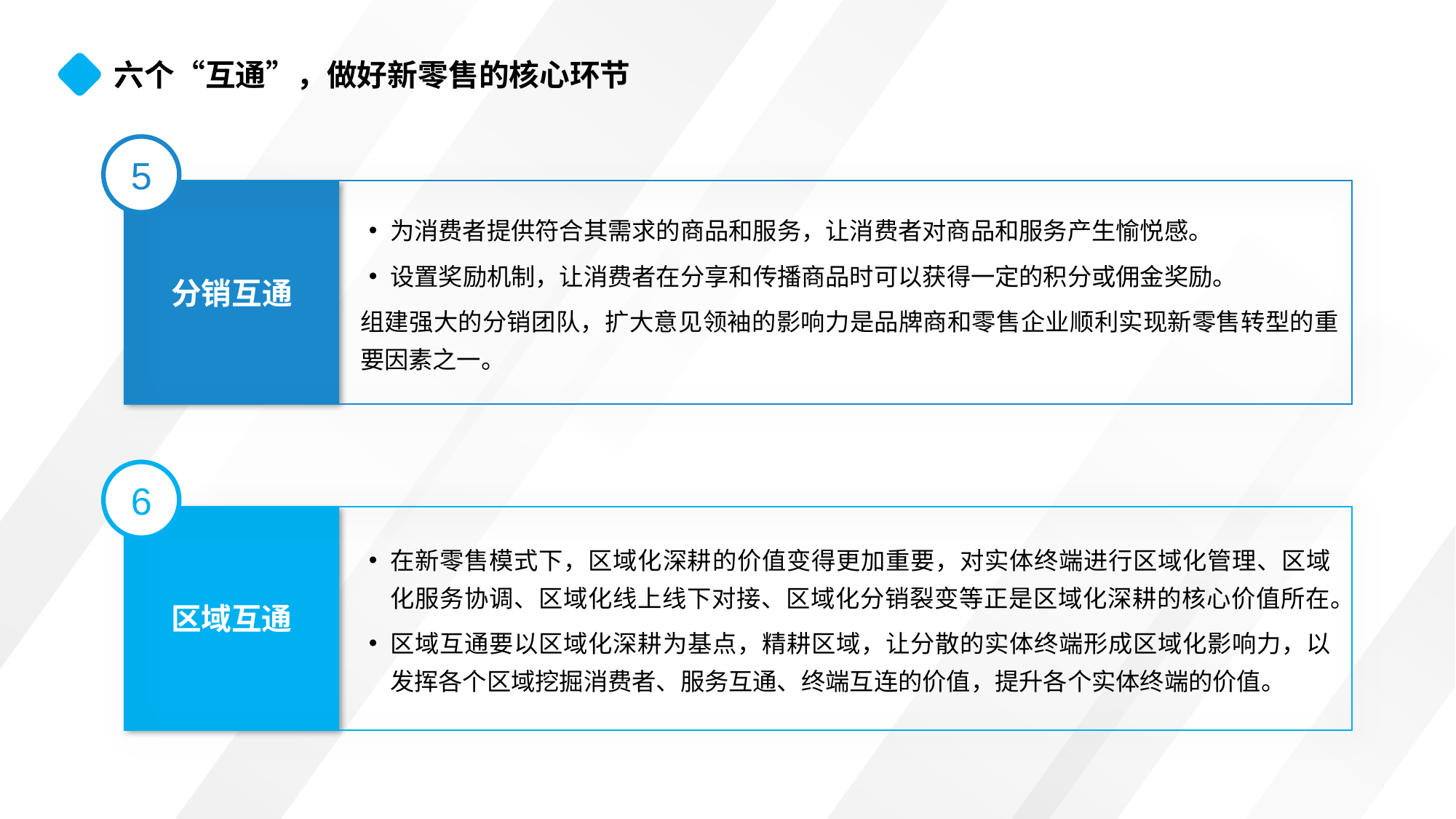

六个“互通”，做好新零售的核心环节

5

分销互通
为消费者提供符合其需求的商品和服务，让消费者对商品和服务产生愉悦感。
设置奖励机制，让消费者在分享和传播商品时可以获得一定的积分或佣金奖励。
组建强大的分销团队，扩大意见领袖的影响力是品牌商和零售企业顺利实现新零售转型的重要因素之一。
6

区域互通

在新零售模式下，区域化深耕的价值变得更加重要，对实体终端进行区域化管理、区域化服务协调、区域化线上线下对接、区域化分销裂变等正是区域化深耕的核心价值所在。
区域互通要以区域化深耕为基点，精耕区域，让分散的实体终端形成区域化影响力，以发挥各个区域挖掘消费者、服务互通、终端互连的价值，提升各个实体终端的价值。